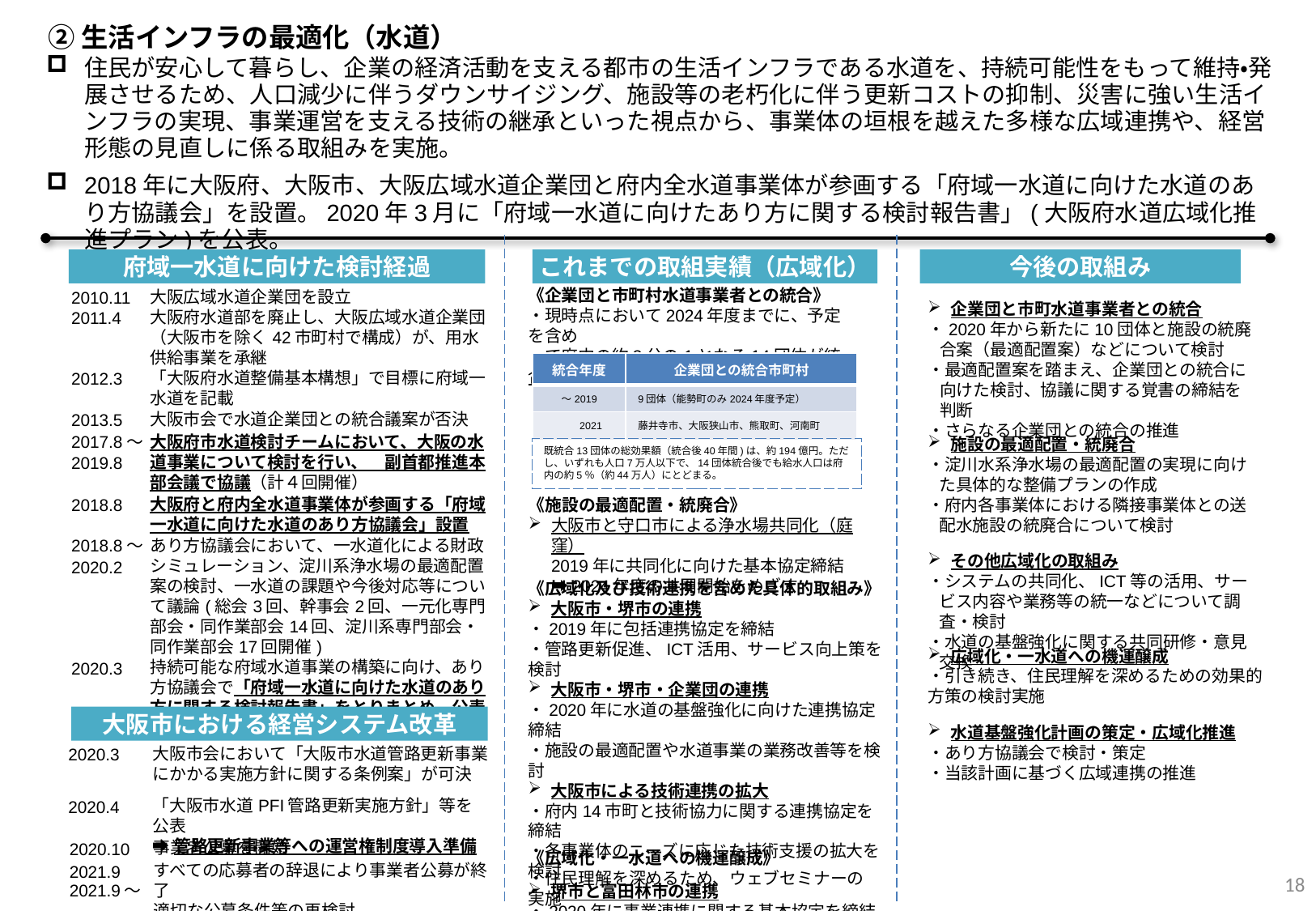

②生活インフラの最適化（水道）
住民が安心して暮らし、企業の経済活動を支える都市の生活インフラである水道を、持続可能性をもって維持・発展させるため、人口減少に伴うダウンサイジング、施設等の老朽化に伴う更新コストの抑制、災害に強い生活インフラの実現、事業運営を支える技術の継承といった視点から、事業体の垣根を越えた多様な広域連携や、経営形態の見直しに係る取組みを実施。
2018年に大阪府、大阪市、大阪広域水道企業団と府内全水道事業体が参画する「府域一水道に向けた水道のあり方協議会」を設置。2020年3月に「府域一水道に向けたあり方に関する検討報告書」(大阪府水道広域化推進プラン)を公表。
府域一水道に向けた検討経過
これまでの取組実績（広域化）
今後の取組み
《企業団と市町村水道事業者との統合》
・現時点において2024年度までに、予定を含め
　て府内の約3分の1となる14団体が統合。
| 2010.11 2011.4 | 大阪広域水道企業団を設立 大阪府水道部を廃止し、大阪広域水道企業団（大阪市を除く42市町村で構成）が、用水供給事業を承継 |
| --- | --- |
| 2012.3 | 「大阪府水道整備基本構想」で目標に府域一水道を記載 |
| 2013.5 | 大阪市会で水道企業団との統合議案が否決 |
| 2017.8～2019.8 | 大阪府市水道検討チームにおいて、大阪の水道事業について検討を行い、　副首都推進本部会議で協議（計４回開催） |
| 2018.8 | 大阪府と府内全水道事業体が参画する「府域一水道に向けた水道のあり方協議会」設置 |
| 2018.8～2020.2 | あり方協議会において、一水道化による財政シミュレーション、淀川系浄水場の最適配置案の検討、一水道の課題や今後対応等について議論(総会3回、幹事会2回、一元化専門部会・同作業部会14回、淀川系専門部会・同作業部会17回開催) |
| 2020.3 | 持続可能な府域水道事業の構築に向け、あり方協議会で「府域一水道に向けた水道のあり方に関する検討報告書」をとりまとめ、公表 |
企業団と市町水道事業者との統合
・2020年から新たに10団体と施設の統廃合案（最適配置案）などについて検討
・最適配置案を踏まえ、企業団との統合に向けた検討、協議に関する覚書の締結を判断
・さらなる企業団との統合の推進
| 統合年度 | 企業団との統合市町村 |
| --- | --- |
| ～2019 | 9団体（能勢町のみ2024年度予定） |
| 2021 | 藤井寺市、大阪狭山市、熊取町、河南町 |
施設の最適配置・統廃合
・淀川水系浄水場の最適配置の実現に向けた具体的な整備プランの作成
・府内各事業体における隣接事業体との送配水施設の統廃合について検討
既統合13団体の総効果額（統合後40年間)は、約194億円。ただし、いずれも人口7万人以下で、14団体統合後でも給水人口は府内の約5％（約44万人）にとどまる。

《施設の最適配置・統廃合》
大阪市と守口市による浄水場共同化（庭窪）
2019年に共同化に向けた基本協定締結
➡2024年度の共同開始をめざす
その他広域化の取組み
・システムの共同化、ICT等の活用、サービス内容や業務等の統一などについて調査・検討
・水道の基盤強化に関する共同研修・意見交換

《広域化及び技術連携を含めた具体的取組み》
大阪市・堺市の連携
・2019年に包括連携協定を締結
・管路更新促進、ICT活用、サービス向上策を検討
大阪市・堺市・企業団の連携
・2020年に水道の基盤強化に向けた連携協定締結
・施設の最適配置や水道事業の業務改善等を検討
大阪市による技術連携の拡大
・府内14市町と技術協力に関する連携協定を締結
・各事業体のニーズに応じた技術支援の拡大を検討
堺市と富田林市の連携
・2020年に事業連携に関する基本協定を締結
・工事の共同発注や資機材の共同購入等を検討
広域化・一水道への機運醸成
・引き続き、住民理解を深めるための効果的方策の検討実施
大阪市における経営システム改革
水道基盤強化計画の策定・広域化推進
・あり方協議会で検討・策定
・当該計画に基づく広域連携の推進

| 2020.3 | 大阪市会において「大阪市水道管路更新事業にかかる実施方針に関する条例案」が可決 |
| --- | --- |
| 2020.4 | 「大阪市水道PFI管路更新実施方針」等を公表 ➡管路更新事業等への運営権制度導入準備 |
| 2020.10 | 事業者公募を開始 |
| --- | --- |
| 2021.9 2021.9～ | すべての応募者の辞退により事業者公募が終了 適切な公募条件等の再検討 |
《広域化・一水道への機運醸成》
・住民理解を深めるため、ウェブセミナーの実施
18